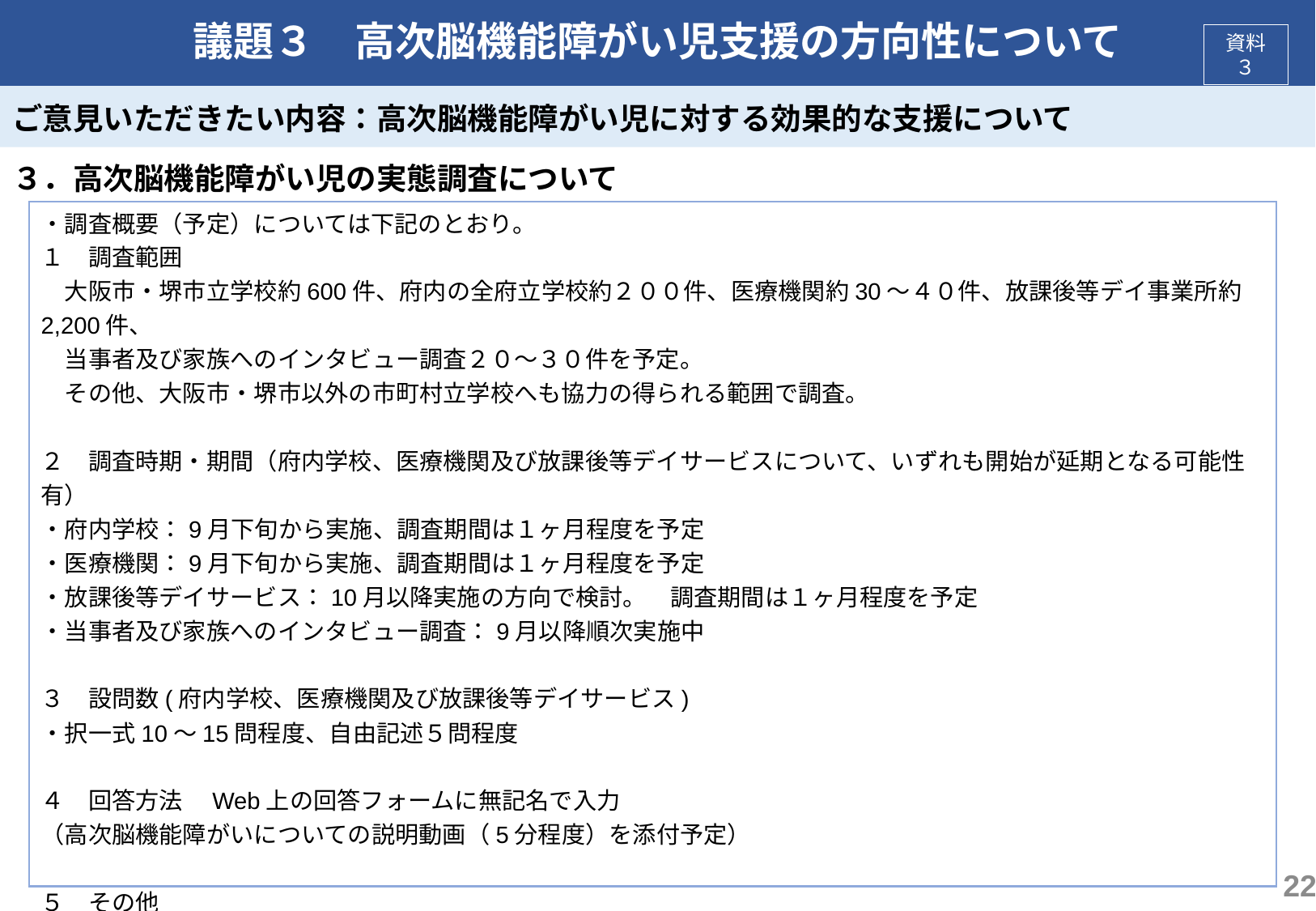

# 議題３　高次脳機能障がい児支援の方向性について
資料３
ご意見いただきたい内容：高次脳機能障がい児に対する効果的な支援について
３．高次脳機能障がい児の実態調査について
・調査概要（予定）については下記のとおり。
１　調査範囲
　大阪市・堺市立学校約600件、府内の全府立学校約２００件、医療機関約30～４０件、放課後等デイ事業所約2,200件、
　当事者及び家族へのインタビュー調査２０～３０件を予定。
　その他、大阪市・堺市以外の市町村立学校へも協力の得られる範囲で調査。

２　調査時期・期間（府内学校、医療機関及び放課後等デイサービスについて、いずれも開始が延期となる可能性有）
・府内学校：9月下旬から実施、調査期間は１ヶ月程度を予定
・医療機関：9月下旬から実施、調査期間は１ヶ月程度を予定
・放課後等デイサービス：10月以降実施の方向で検討。　調査期間は１ヶ月程度を予定
・当事者及び家族へのインタビュー調査：9月以降順次実施中

３　設問数(府内学校、医療機関及び放課後等デイサービス)
・択一式10～15問程度、自由記述５問程度

４　回答方法　Web上の回答フォームに無記名で入力
（高次脳機能障がいについての説明動画（5分程度）を添付予定）

５　その他
府立学校長会にて、実態調査の実施や子どもの高次脳機能障がいに対する配慮の必要性についての説明を実施。

22